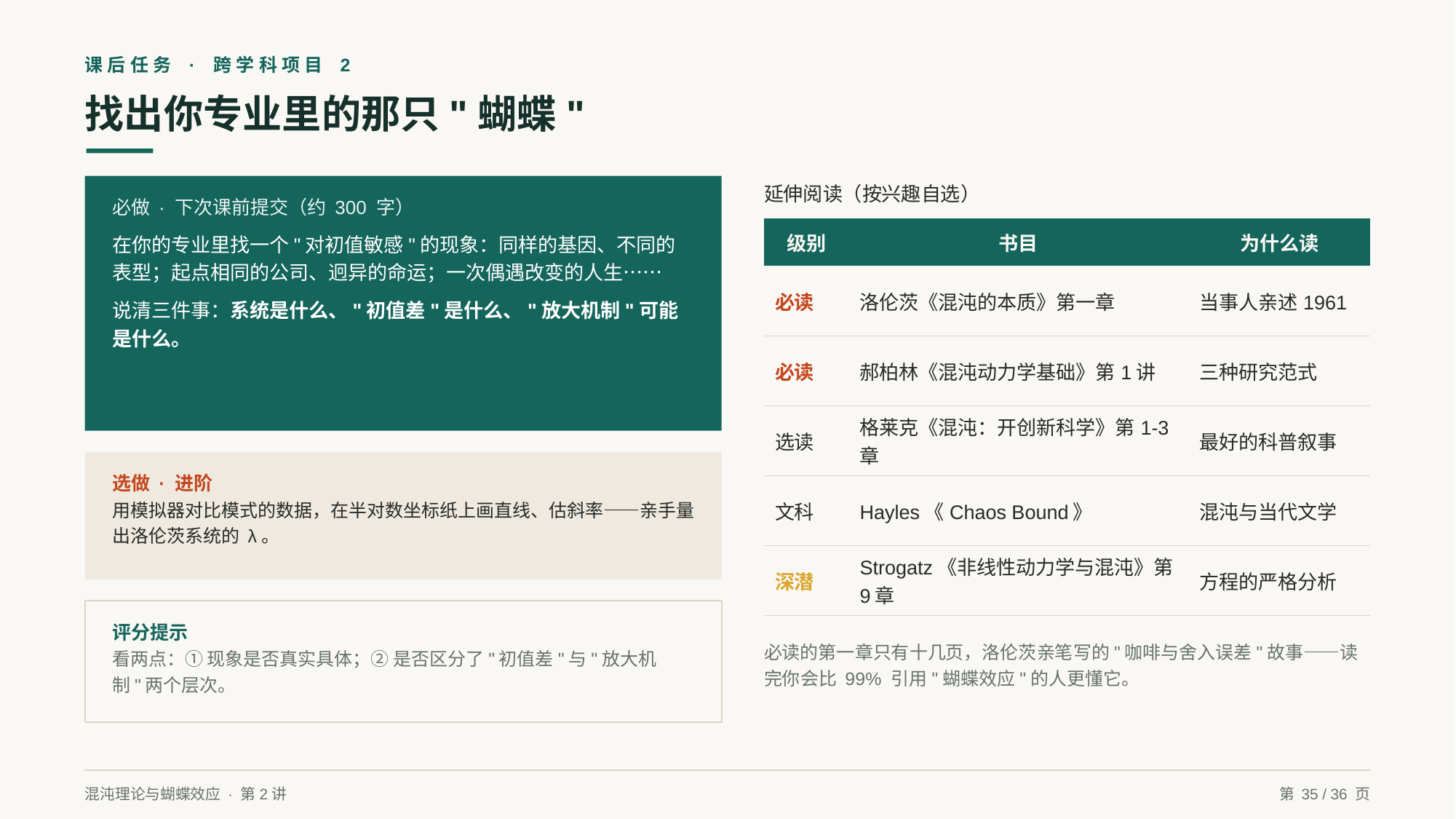

课后任务 · 跨学科项目 2
找出你专业里的那只"蝴蝶"

延伸阅读（按兴趣自选）
必做 · 下次课前提交（约 300 字）
| 级别 | 书目 | 为什么读 |
| --- | --- | --- |
| 必读 | 洛伦茨《混沌的本质》第一章 | 当事人亲述1961 |
| 必读 | 郝柏林《混沌动力学基础》第1讲 | 三种研究范式 |
| 选读 | 格莱克《混沌：开创新科学》第1-3章 | 最好的科普叙事 |
| 文科 | Hayles《Chaos Bound》 | 混沌与当代文学 |
| 深潜 | Strogatz《非线性动力学与混沌》第9章 | 方程的严格分析 |
在你的专业里找一个"对初值敏感"的现象：同样的基因、不同的表型；起点相同的公司、迥异的命运；一次偶遇改变的人生……
说清三件事：系统是什么、"初值差"是什么、"放大机制"可能是什么。

选做 · 进阶
用模拟器对比模式的数据，在半对数坐标纸上画直线、估斜率——亲手量出洛伦茨系统的 λ。

评分提示
看两点：① 现象是否真实具体；② 是否区分了"初值差"与"放大机制"两个层次。
必读的第一章只有十几页，洛伦茨亲笔写的"咖啡与舍入误差"故事——读完你会比 99% 引用"蝴蝶效应"的人更懂它。

混沌理论与蝴蝶效应 · 第2讲
第 35 / 36 页